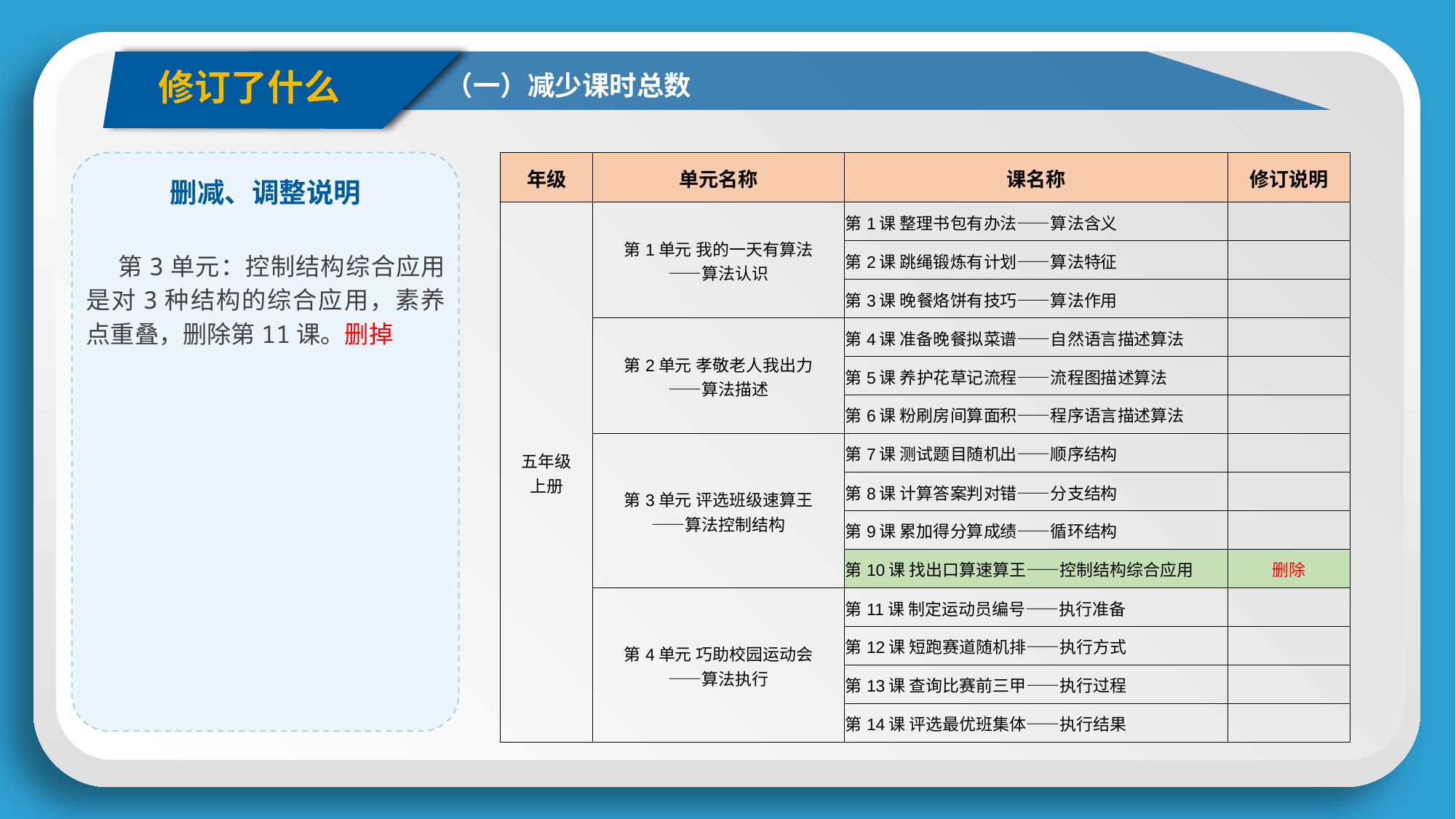

修订了什么
（一）减少课时总数

| 年级 | 单元名称 | 课名称 | 修订说明 |
| --- | --- | --- | --- |
| 五年级 上册 | 第1单元 我的一天有算法 ——算法认识 | 第1课 整理书包有办法——算法含义 |  |
|  |  | 第2课 跳绳锻炼有计划——算法特征 |  |
|  |  | 第3课 晚餐烙饼有技巧——算法作用 |  |
|  | 第2单元 孝敬老人我出力 ——算法描述 | 第4课 准备晚餐拟菜谱——自然语言描述算法 |  |
|  |  | 第5课 养护花草记流程——流程图描述算法 |  |
|  |  | 第6课 粉刷房间算面积——程序语言描述算法 |  |
|  | 第3单元 评选班级速算王 ——算法控制结构 | 第7课 测试题目随机出——顺序结构 |  |
|  |  | 第8课 计算答案判对错——分支结构 |  |
|  |  | 第9课 累加得分算成绩——循环结构 |  |
|  |  | 第10课 找出口算速算王——控制结构综合应用 | 删除 |
|  | 第4单元 巧助校园运动会 ——算法执行 | 第11课 制定运动员编号——执行准备 |  |
|  |  | 第12课 短跑赛道随机排——执行方式 |  |
|  |  | 第13课 查询比赛前三甲——执行过程 |  |
|  |  | 第14课 评选最优班集体——执行结果 |  |
删减、调整说明

    第3单元：控制结构综合应用是对3种结构的综合应用，素养点重叠，删除第11课。删掉